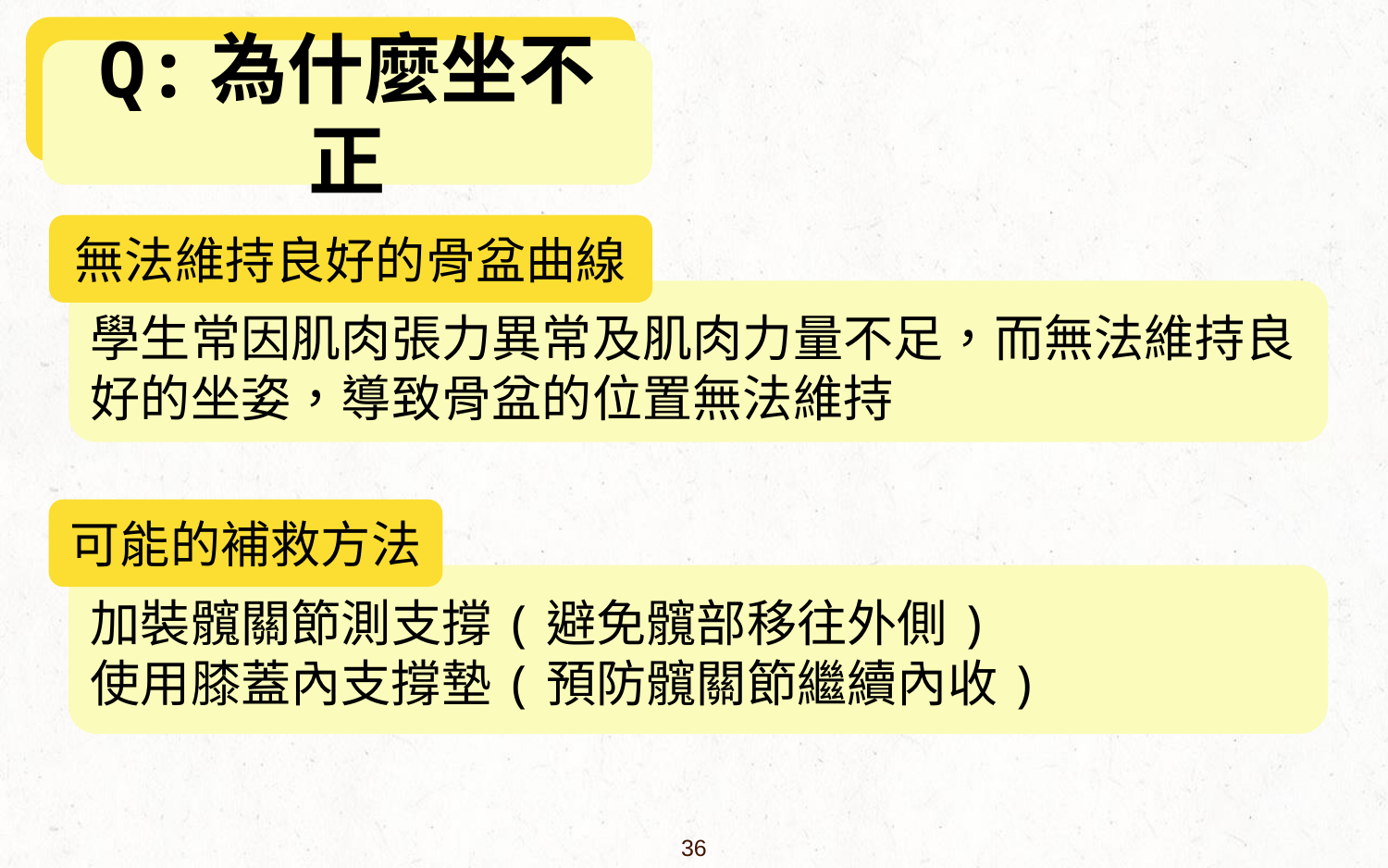

Q:為什麼坐得
Q:為什麼坐不正
無法維持良好的骨盆曲線

學生常因肌肉張力異常及肌肉力量不足，而無法維持良好的坐姿，導致骨盆的位置無法維持
可能的補救方法

加裝髖關節測支撐(避免髖部移往外側)
使用膝蓋內支撐墊(預防髖關節繼續內收)

36